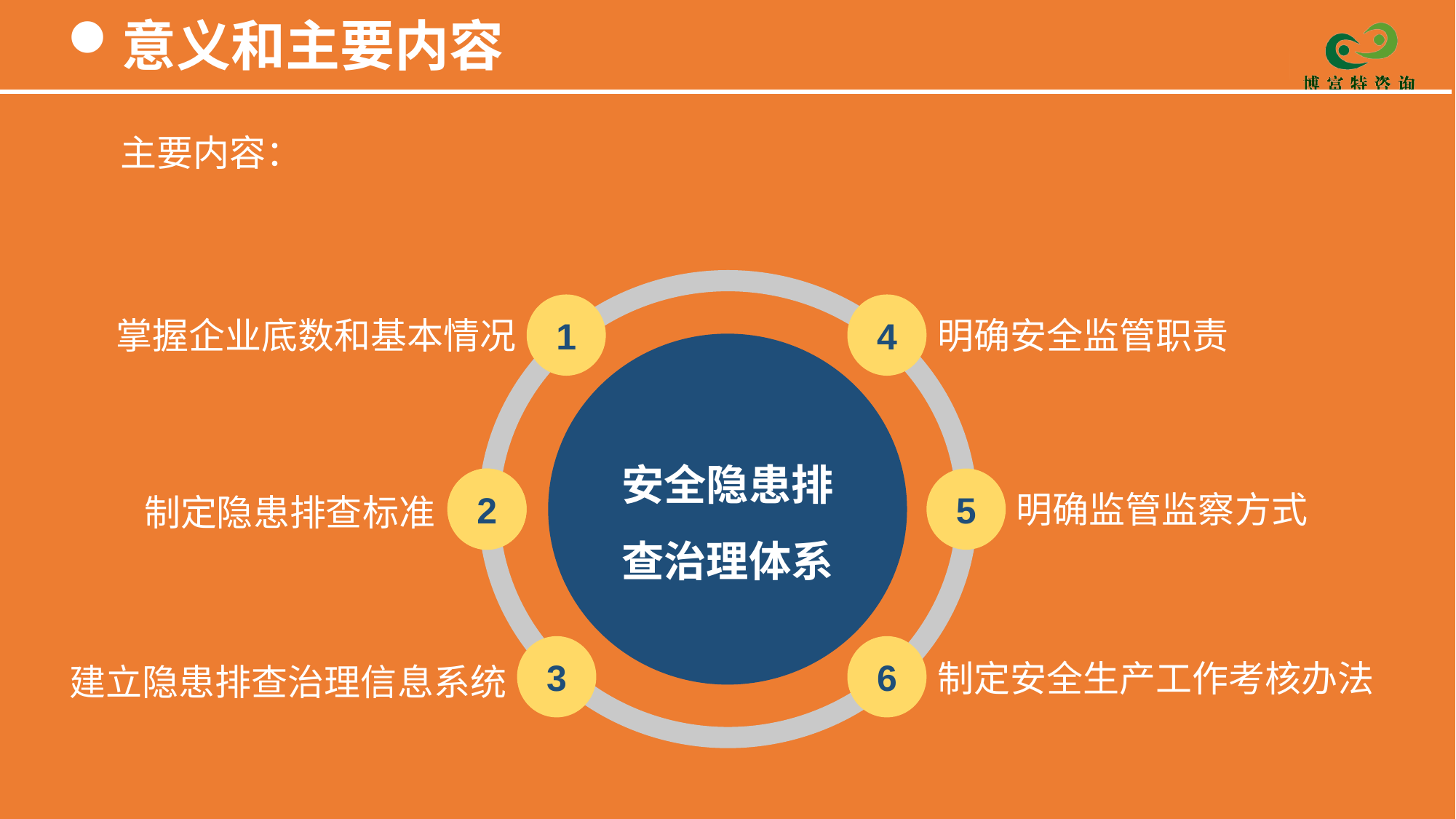

意义和主要内容
主要内容：

掌握企业底数和基本情况
明确安全监管职责
1
4
安全隐患排查治理体系
明确监管监察方式
制定隐患排查标准
2
5
2
制定安全生产工作考核办法
建立隐患排查治理信息系统
3
6